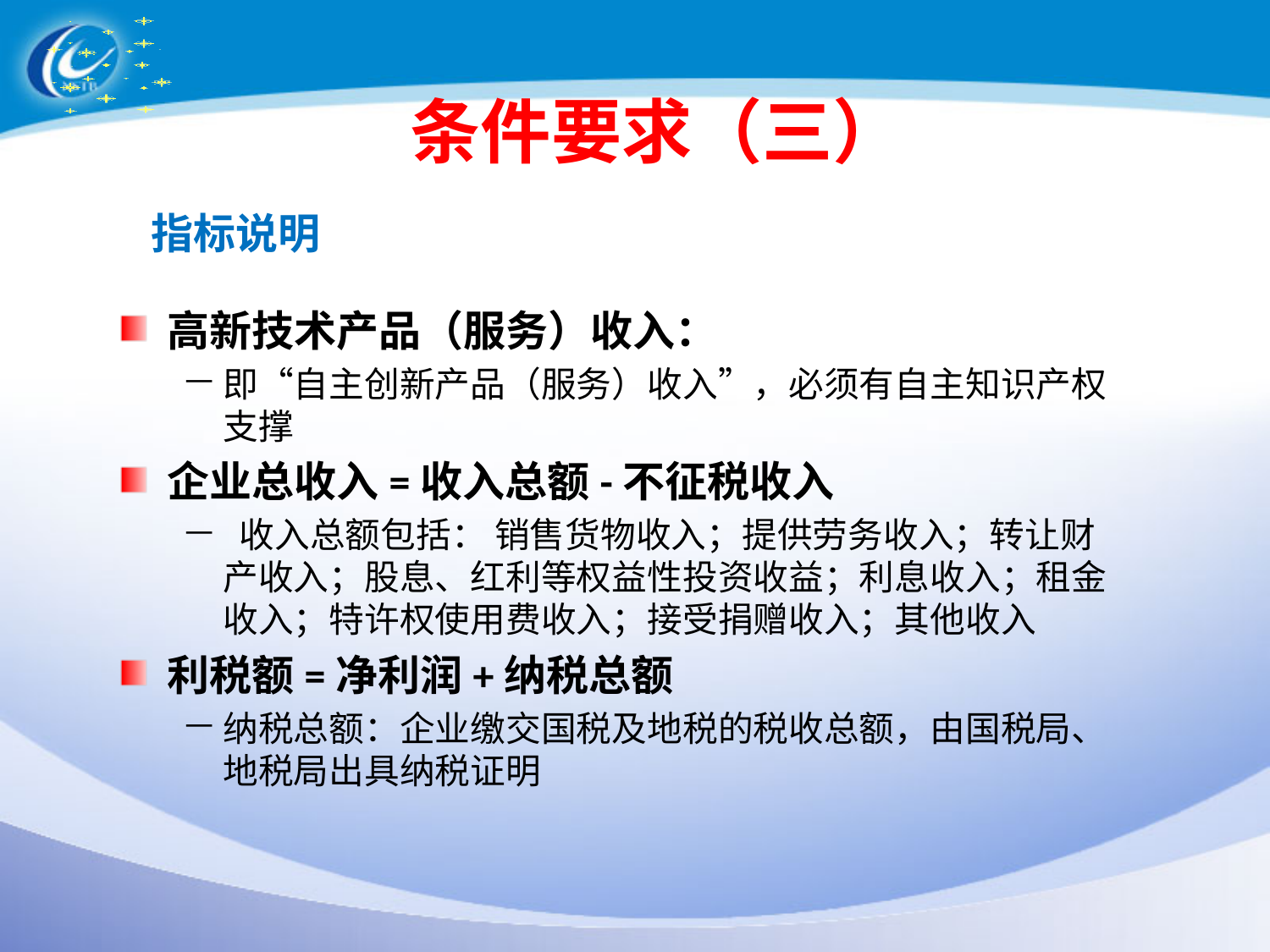

# 条件要求（三）
指标说明
高新技术产品（服务）收入：
即“自主创新产品（服务）收入”，必须有自主知识产权支撑
企业总收入=收入总额-不征税收入
 收入总额包括： 销售货物收入；提供劳务收入；转让财产收入；股息、红利等权益性投资收益；利息收入；租金收入；特许权使用费收入；接受捐赠收入；其他收入
利税额=净利润+纳税总额
纳税总额：企业缴交国税及地税的税收总额，由国税局、地税局出具纳税证明